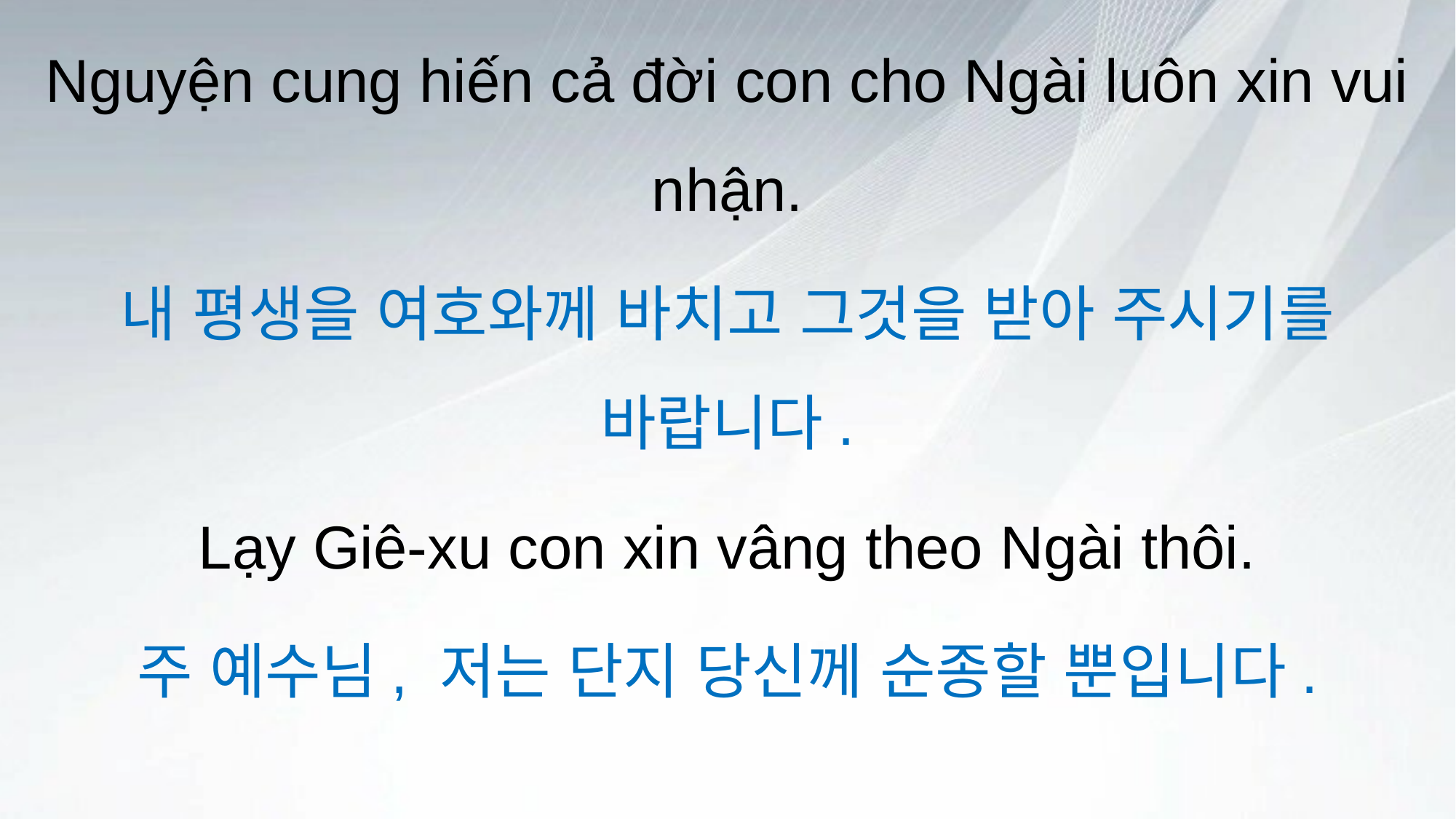

Nguyện cung hiến cả đời con cho Ngài luôn xin vui nhận.
내 평생을 여호와께 바치고 그것을 받아 주시기를 바랍니다.
Lạy Giê-xu con xin vâng theo Ngài thôi.
주 예수님, 저는 단지 당신께 순종할 뿐입니다.